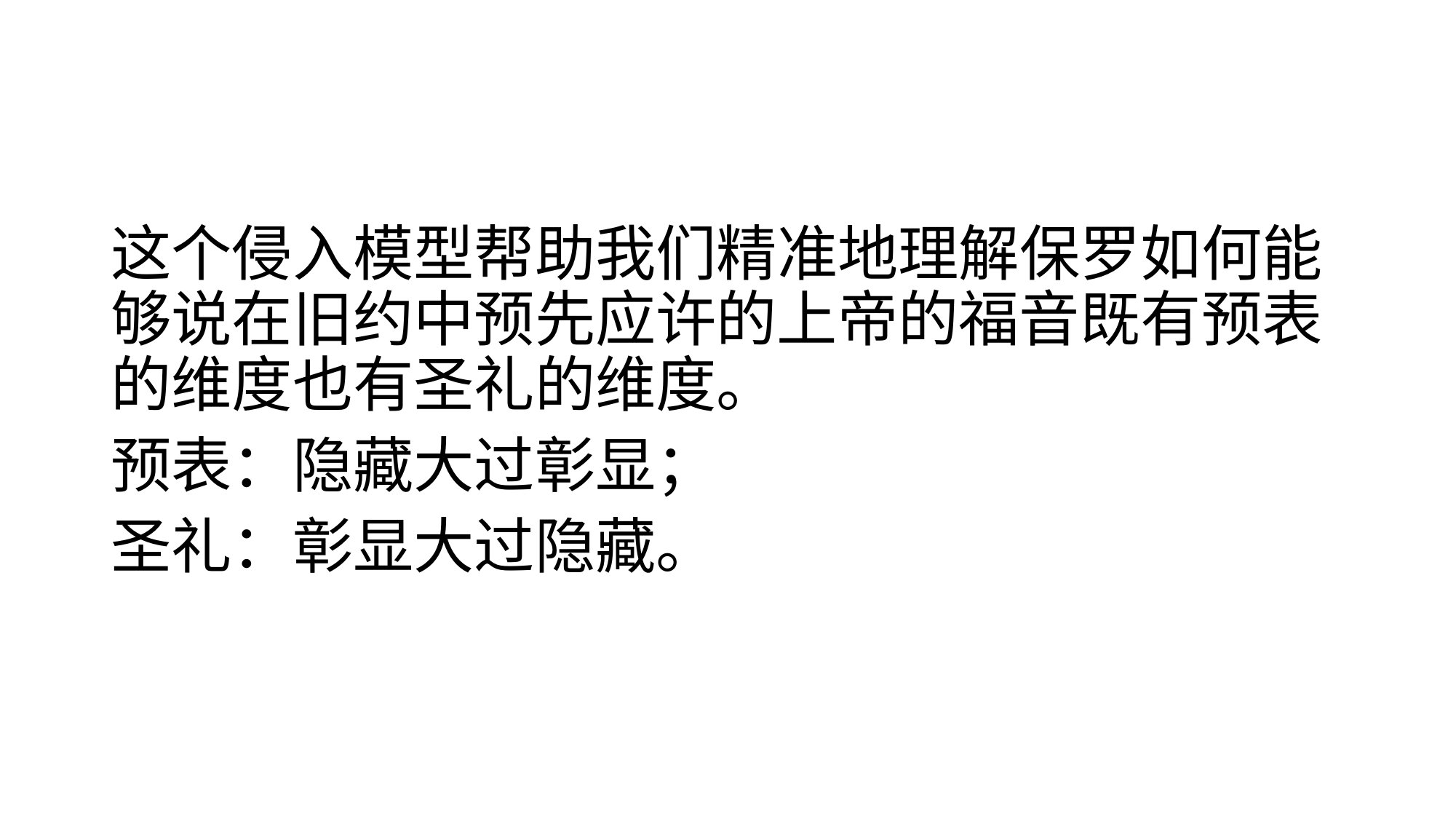

#
这个侵入模型帮助我们精准地理解保罗如何能够说在旧约中预先应许的上帝的福音既有预表的维度也有圣礼的维度。
预表：隐藏大过彰显；
圣礼：彰显大过隐藏。